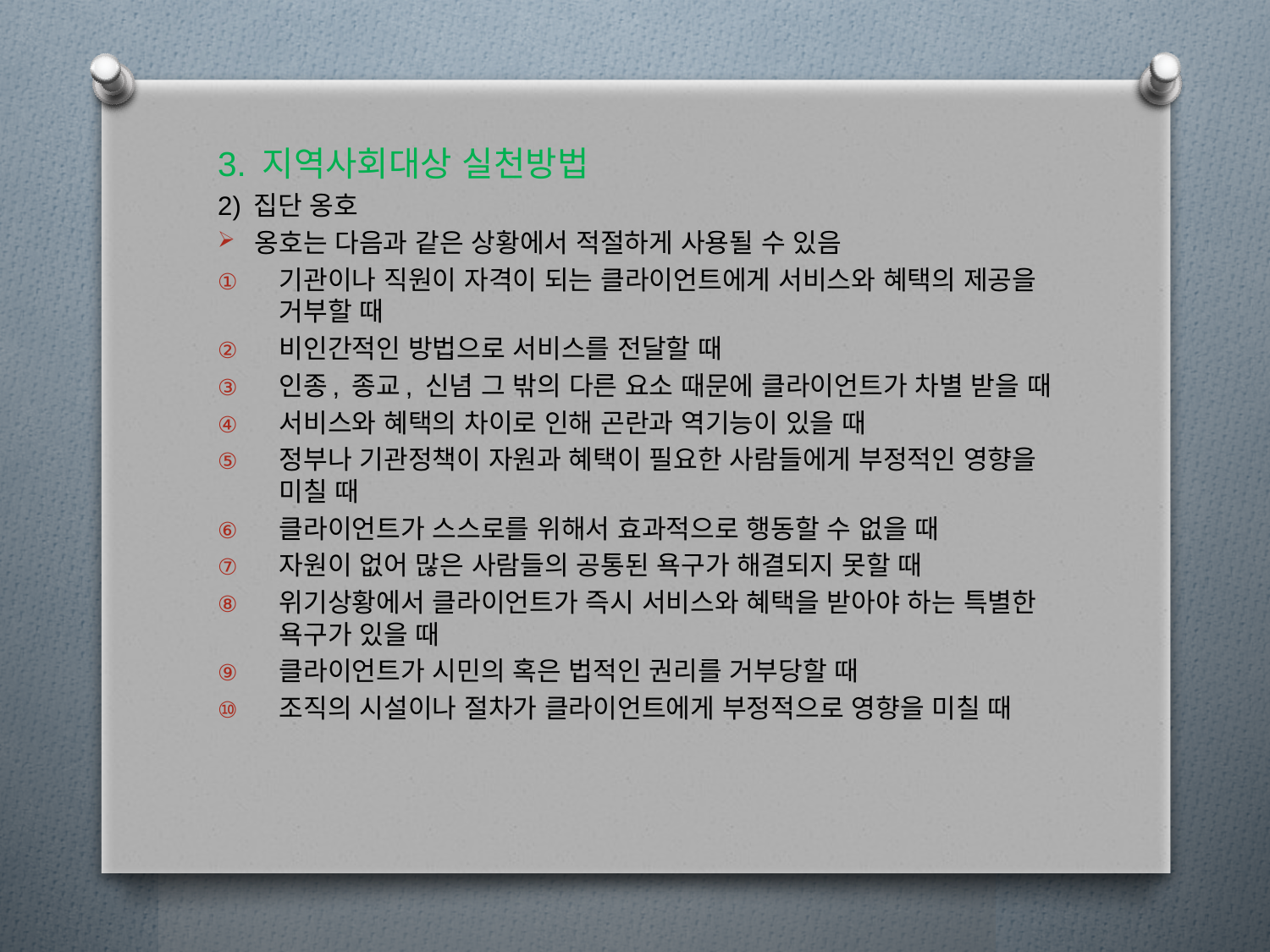

3. 지역사회대상 실천방법
2) 집단 옹호
옹호는 다음과 같은 상황에서 적절하게 사용될 수 있음
기관이나 직원이 자격이 되는 클라이언트에게 서비스와 혜택의 제공을 거부할 때
비인간적인 방법으로 서비스를 전달할 때
인종, 종교, 신념 그 밖의 다른 요소 때문에 클라이언트가 차별 받을 때
서비스와 혜택의 차이로 인해 곤란과 역기능이 있을 때
정부나 기관정책이 자원과 혜택이 필요한 사람들에게 부정적인 영향을 미칠 때
클라이언트가 스스로를 위해서 효과적으로 행동할 수 없을 때
자원이 없어 많은 사람들의 공통된 욕구가 해결되지 못할 때
위기상황에서 클라이언트가 즉시 서비스와 혜택을 받아야 하는 특별한 욕구가 있을 때
클라이언트가 시민의 혹은 법적인 권리를 거부당할 때
조직의 시설이나 절차가 클라이언트에게 부정적으로 영향을 미칠 때